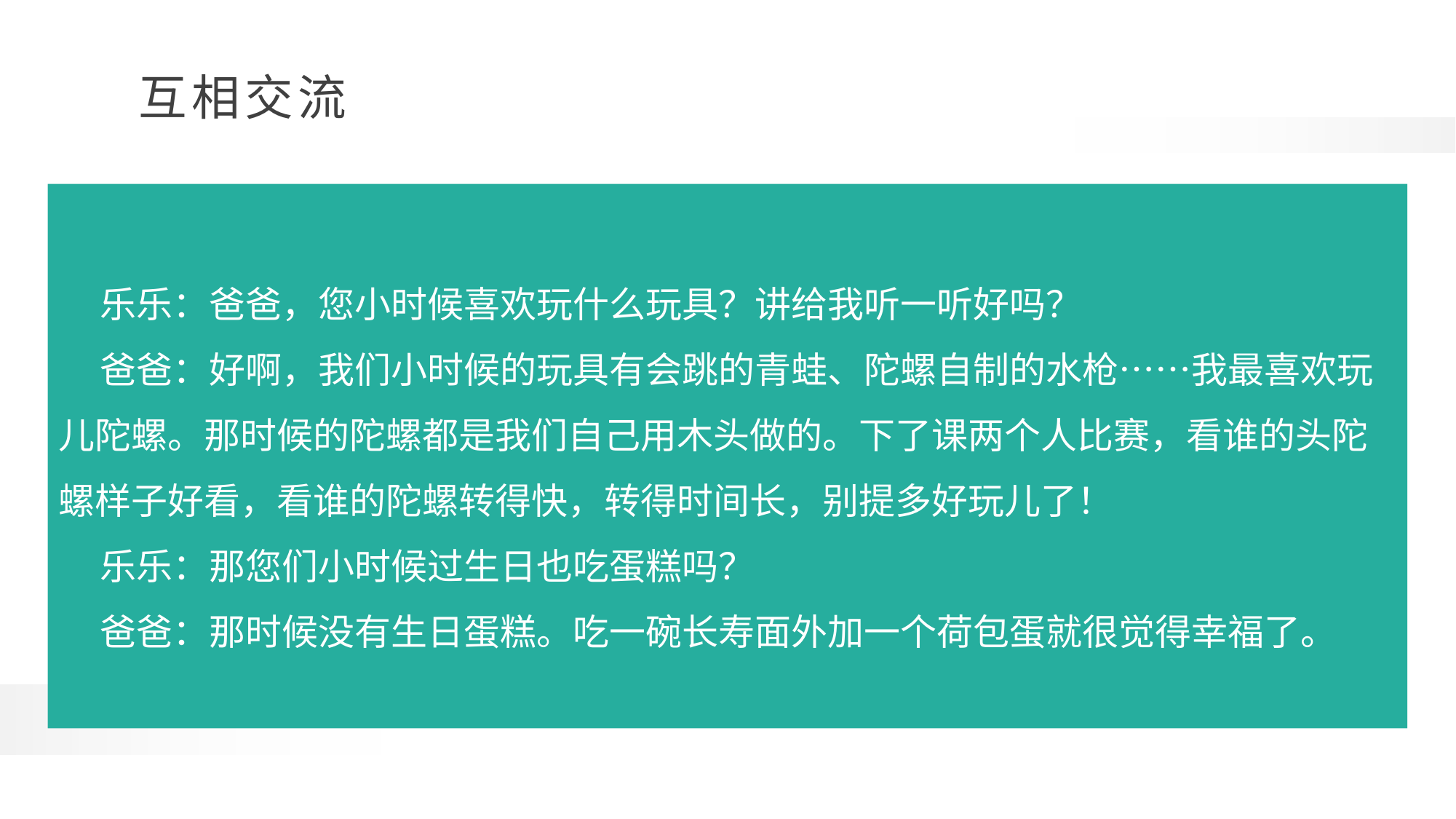

小学学科网  xuekeedu.com
小学学科网  xuekeedu.com
    乐乐：爸爸，您小时候喜欢玩什么玩具？讲给我听一听好吗？
    爸爸：好啊，我们小时候的玩具有会跳的青蛙、陀螺自制的水枪……我最喜欢玩儿陀螺。那时候的陀螺都是我们自己用木头做的。下了课两个人比赛，看谁的头陀螺样子好看，看谁的陀螺转得快，转得时间长，别提多好玩儿了！
    乐乐：那您们小时候过生日也吃蛋糕吗？
    爸爸：那时候没有生日蛋糕。吃一碗长寿面外加一个荷包蛋就很觉得幸福了。
小学学科网  xuekeedu.com